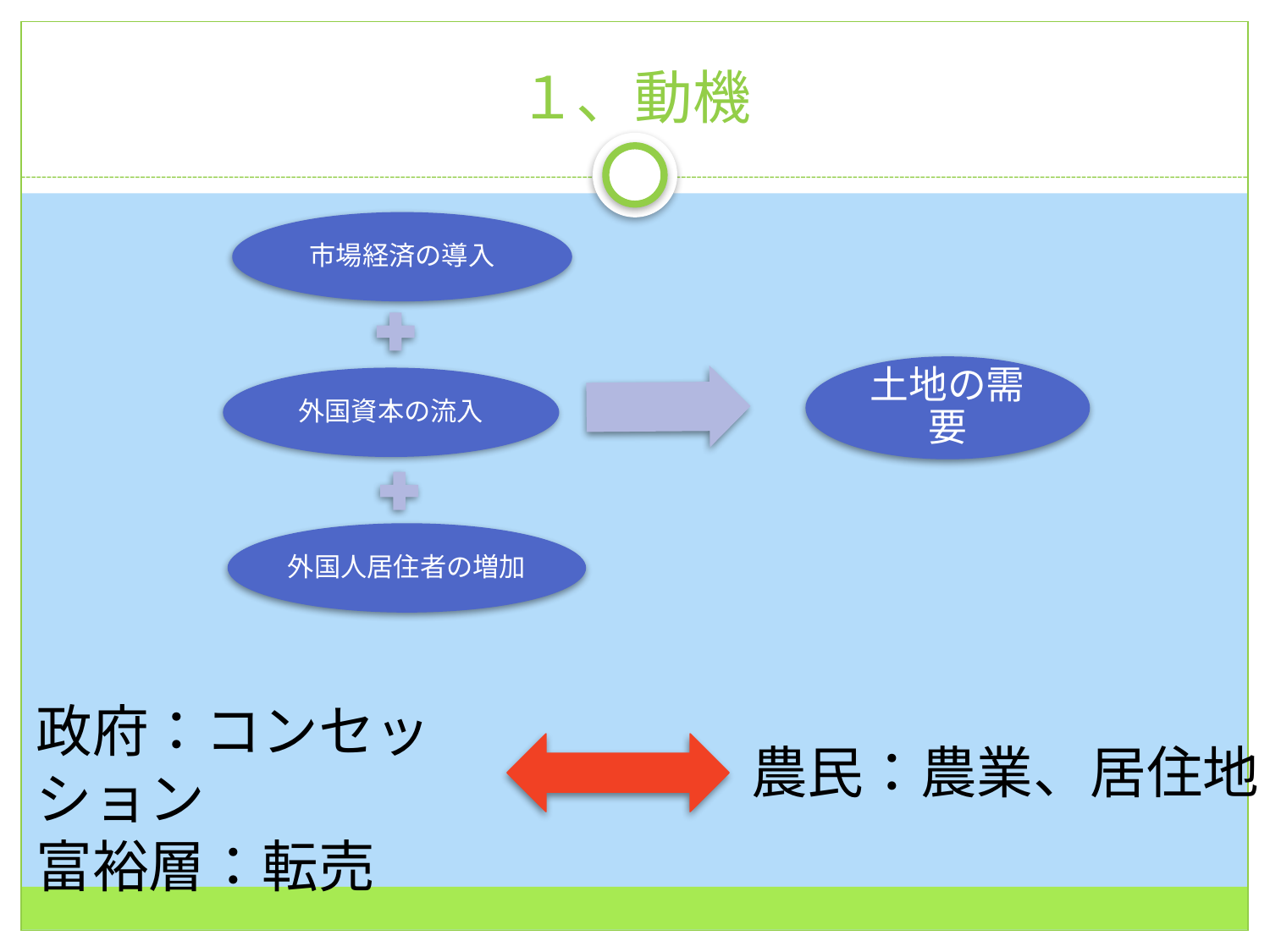

# １、動機
市場経済の導入

外国資本の流入

外国人居住者の増加

土地の需要
政府：コンセッション
富裕層：転売
農民：農業、居住地